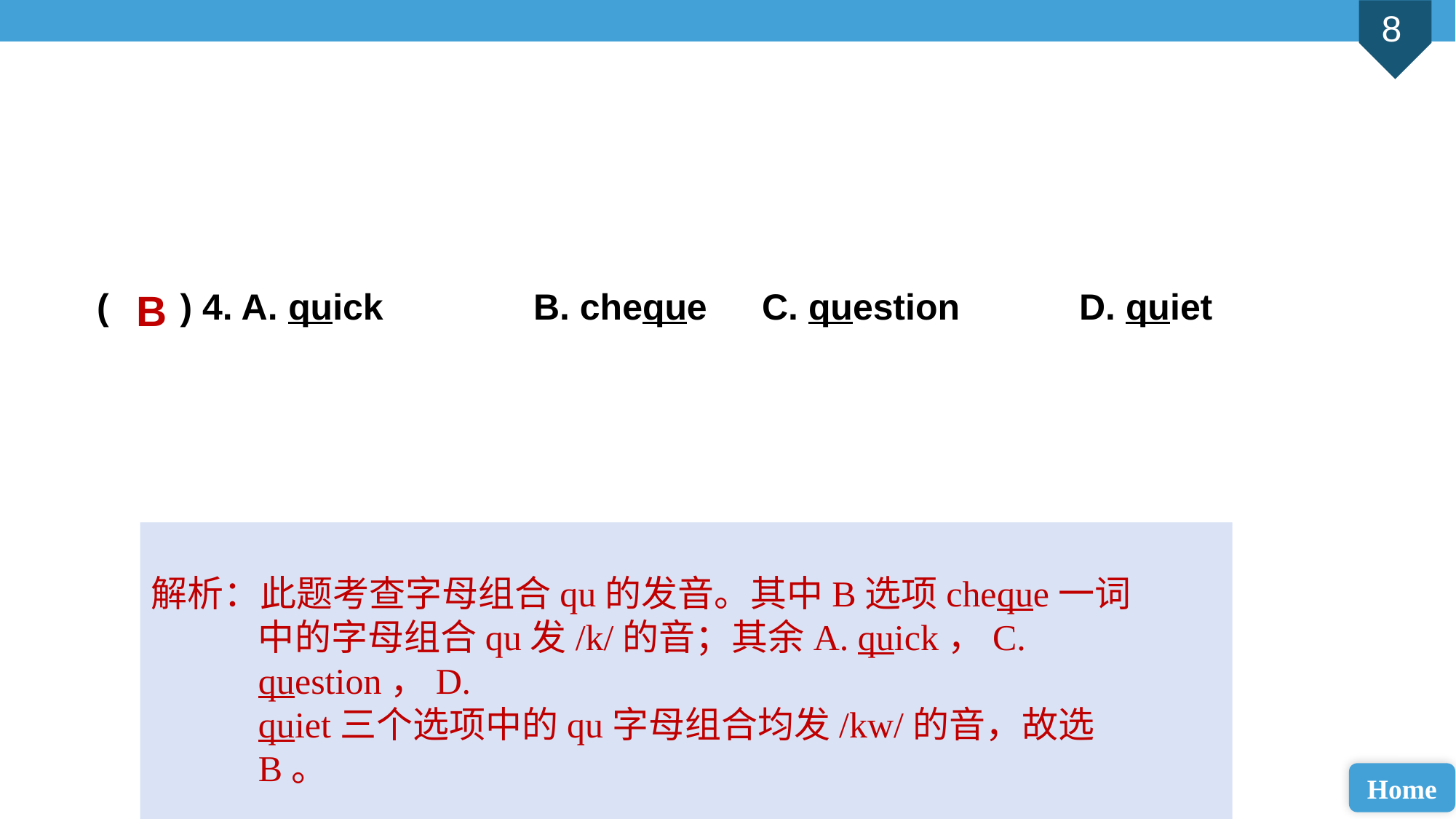

(       ) 4. A. quick 		B. cheque	 C. question 	D. quiet
B

解析：此题考查字母组合qu的发音。其中B选项cheque一词中的字母组合qu发/k/的音；其余A. quick，C. question，D. quiet三个选项中的qu字母组合均发/kw/的音，故选B。